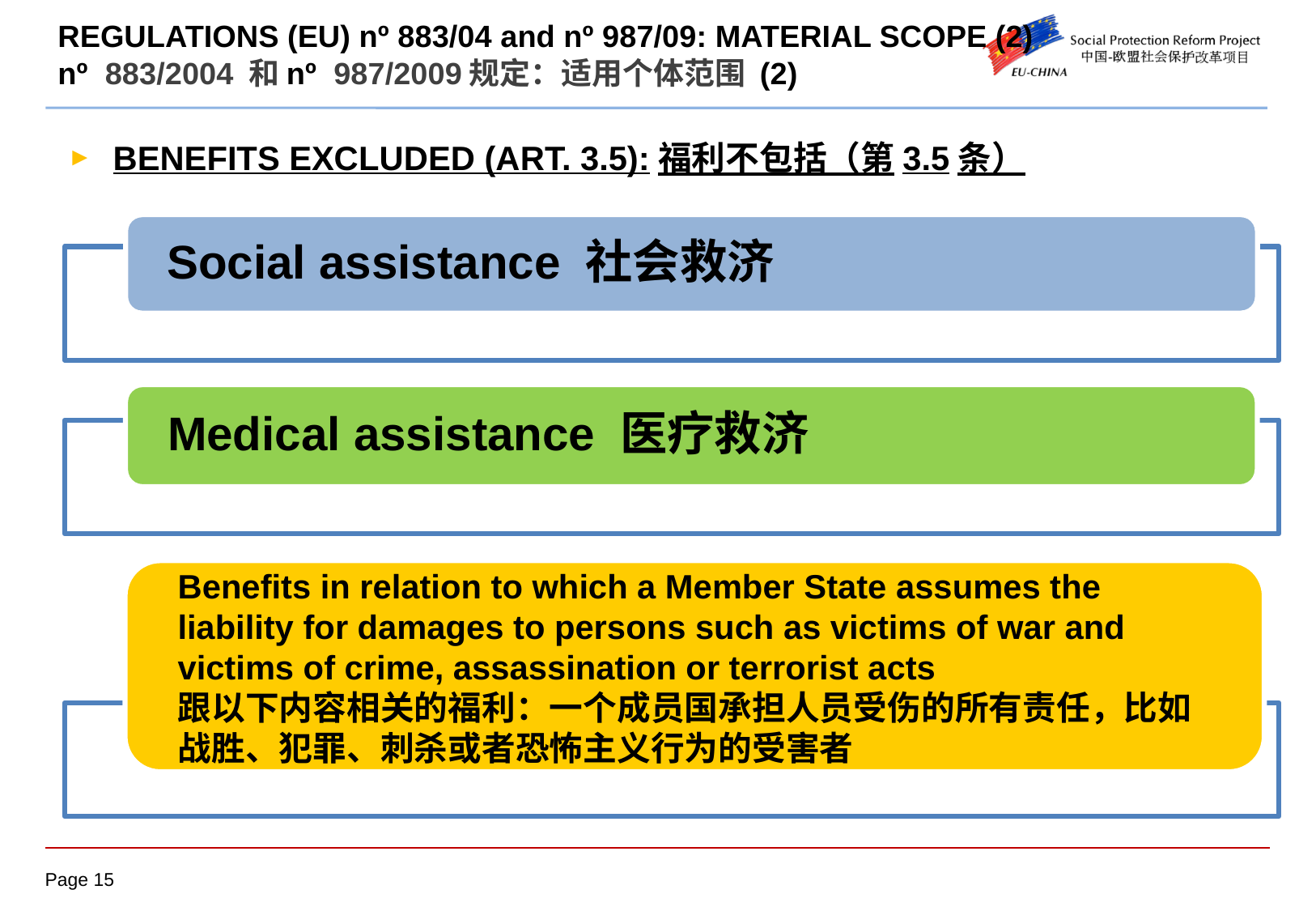

# REGULATIONS (EU) nº 883/04 and nº 987/09: MATERIAL SCOPE (2) nº  883/2004 和nº  987/2009规定：适用个体范围 (2)
BENEFITS EXCLUDED (ART. 3.5):福利不包括（第3.5条）
Social assistance 社会救济
Medical assistance 医疗救济
Benefits in relation to which a Member State assumes the liability for damages to persons such as victims of war and victims of crime, assassination or terrorist acts
跟以下内容相关的福利：一个成员国承担人员受伤的所有责任，比如战胜、犯罪、刺杀或者恐怖主义行为的受害者